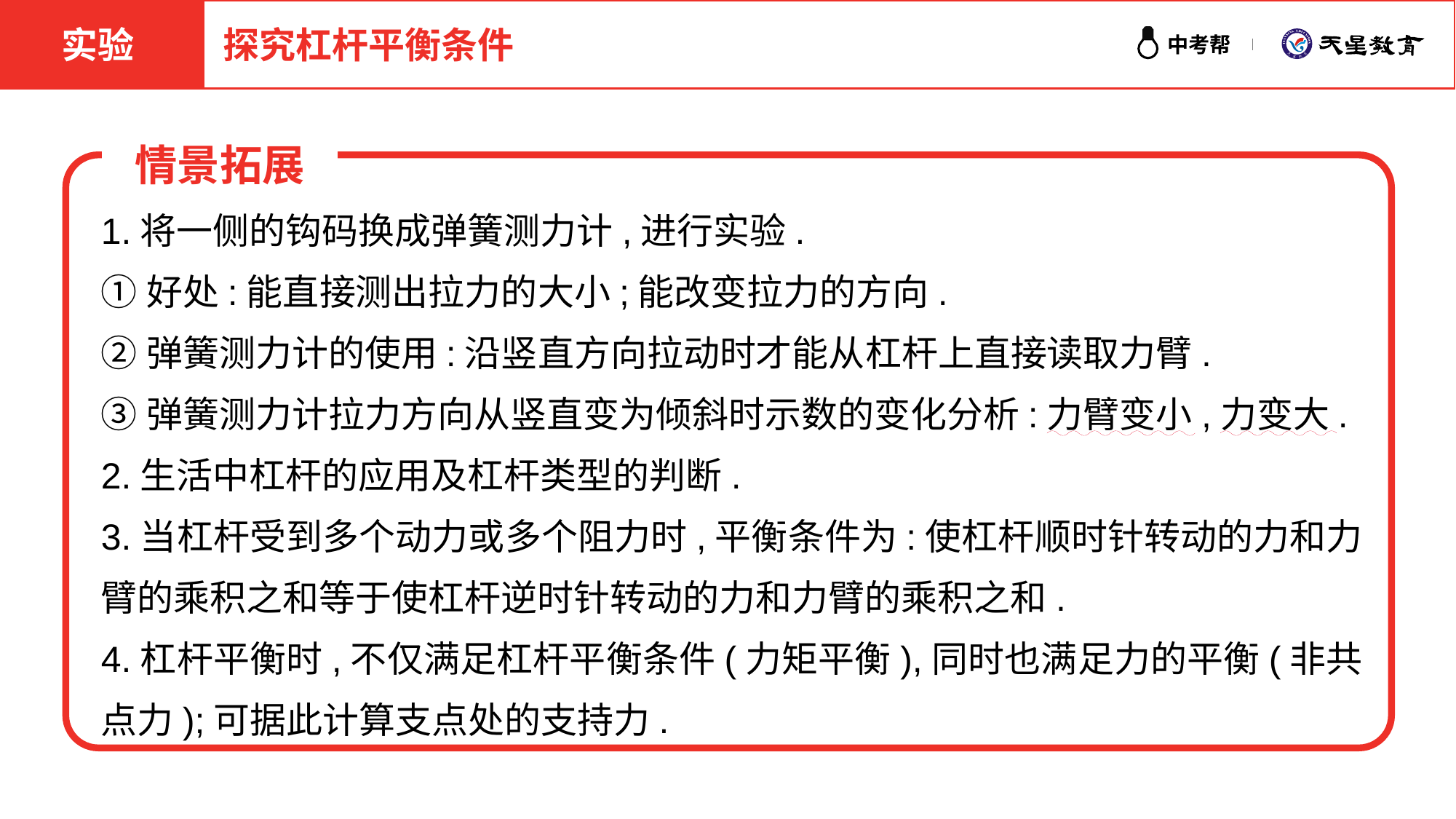

实验
探究杠杆平衡条件
情景拓展

1.将一侧的钩码换成弹簧测力计,进行实验.
①好处:能直接测出拉力的大小;能改变拉力的方向.
②弹簧测力计的使用:沿竖直方向拉动时才能从杠杆上直接读取力臂.
③弹簧测力计拉力方向从竖直变为倾斜时示数的变化分析:力臂变小,力变大.
2.生活中杠杆的应用及杠杆类型的判断.
3.当杠杆受到多个动力或多个阻力时,平衡条件为:使杠杆顺时针转动的力和力臂的乘积之和等于使杠杆逆时针转动的力和力臂的乘积之和.
4.杠杆平衡时,不仅满足杠杆平衡条件(力矩平衡),同时也满足力的平衡(非共点力);可据此计算支点处的支持力.